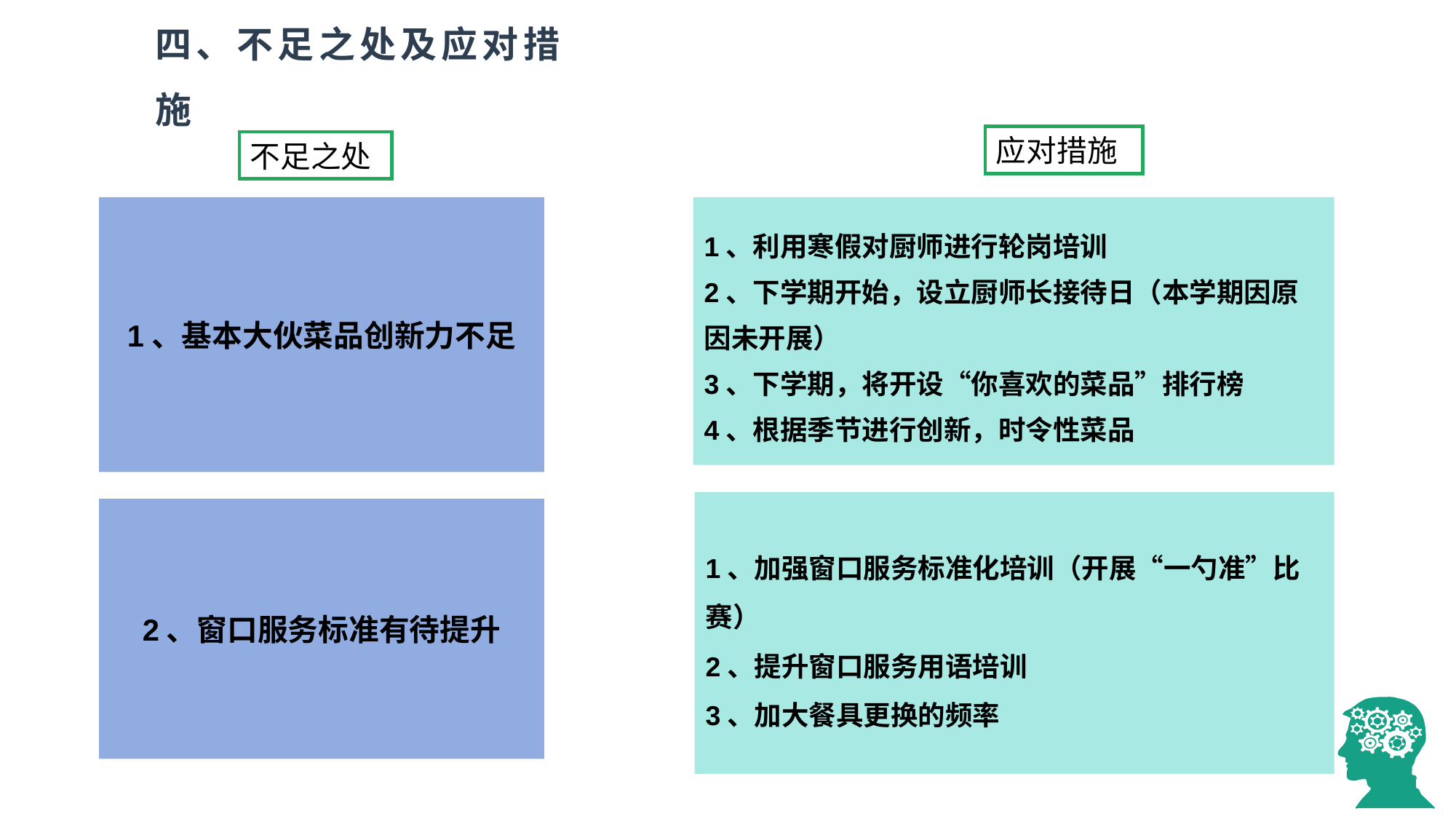

# 四、不足之处及应对措施
应对措施
不足之处
1、基本大伙菜品创新力不足
1、利用寒假对厨师进行轮岗培训
2、下学期开始，设立厨师长接待日（本学期因原因未开展）
3、下学期，将开设“你喜欢的菜品”排行榜
4、根据季节进行创新，时令性菜品

1、加强窗口服务标准化培训（开展“一勺准”比赛）
2、提升窗口服务用语培训
3、加大餐具更换的频率
2、窗口服务标准有待提升